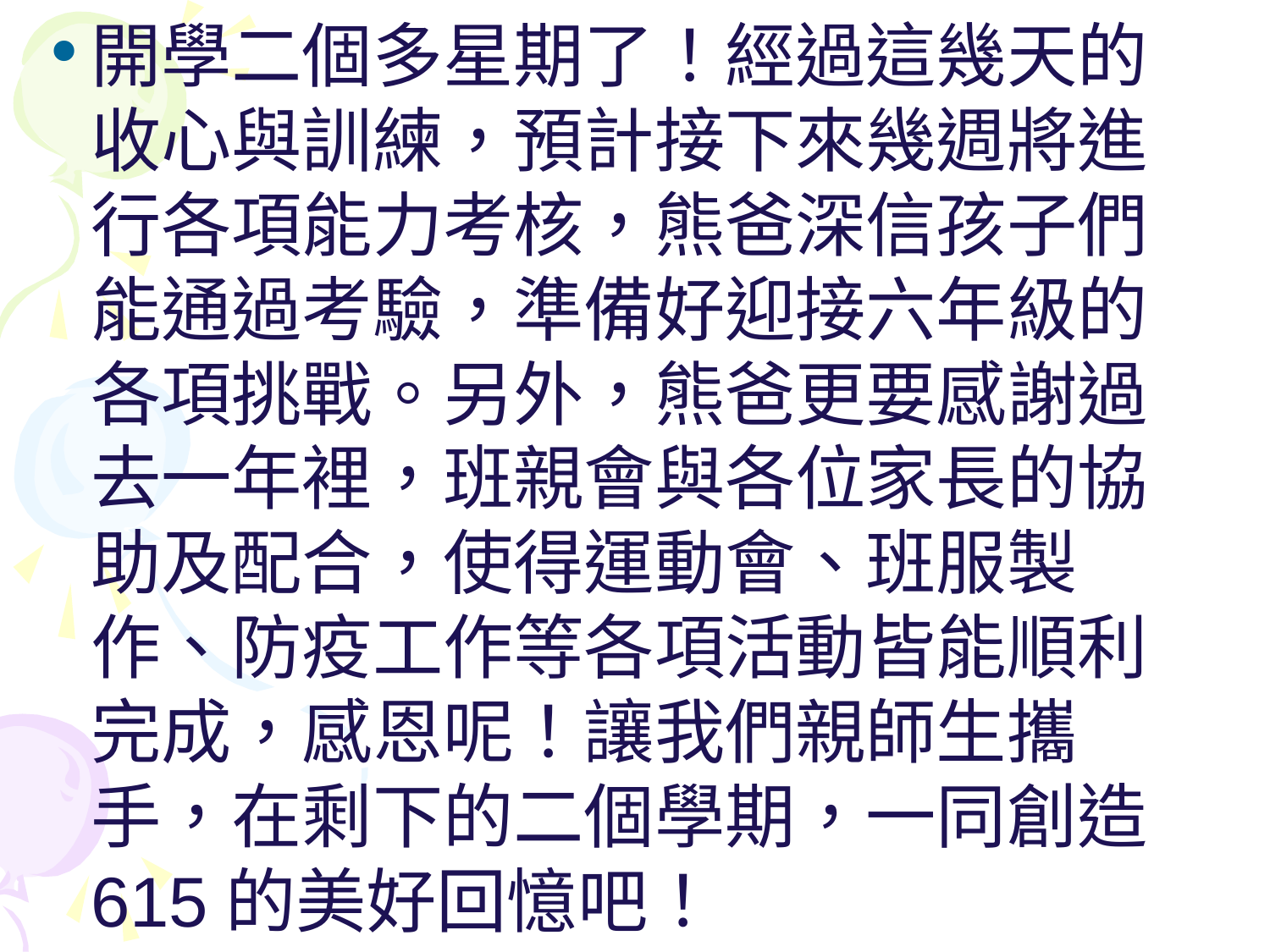

開學二個多星期了！經過這幾天的收心與訓練，預計接下來幾週將進行各項能力考核，熊爸深信孩子們能通過考驗，準備好迎接六年級的各項挑戰。另外，熊爸更要感謝過去一年裡，班親會與各位家長的協助及配合，使得運動會、班服製作、防疫工作等各項活動皆能順利完成，感恩呢！讓我們親師生攜手，在剩下的二個學期，一同創造615的美好回憶吧！